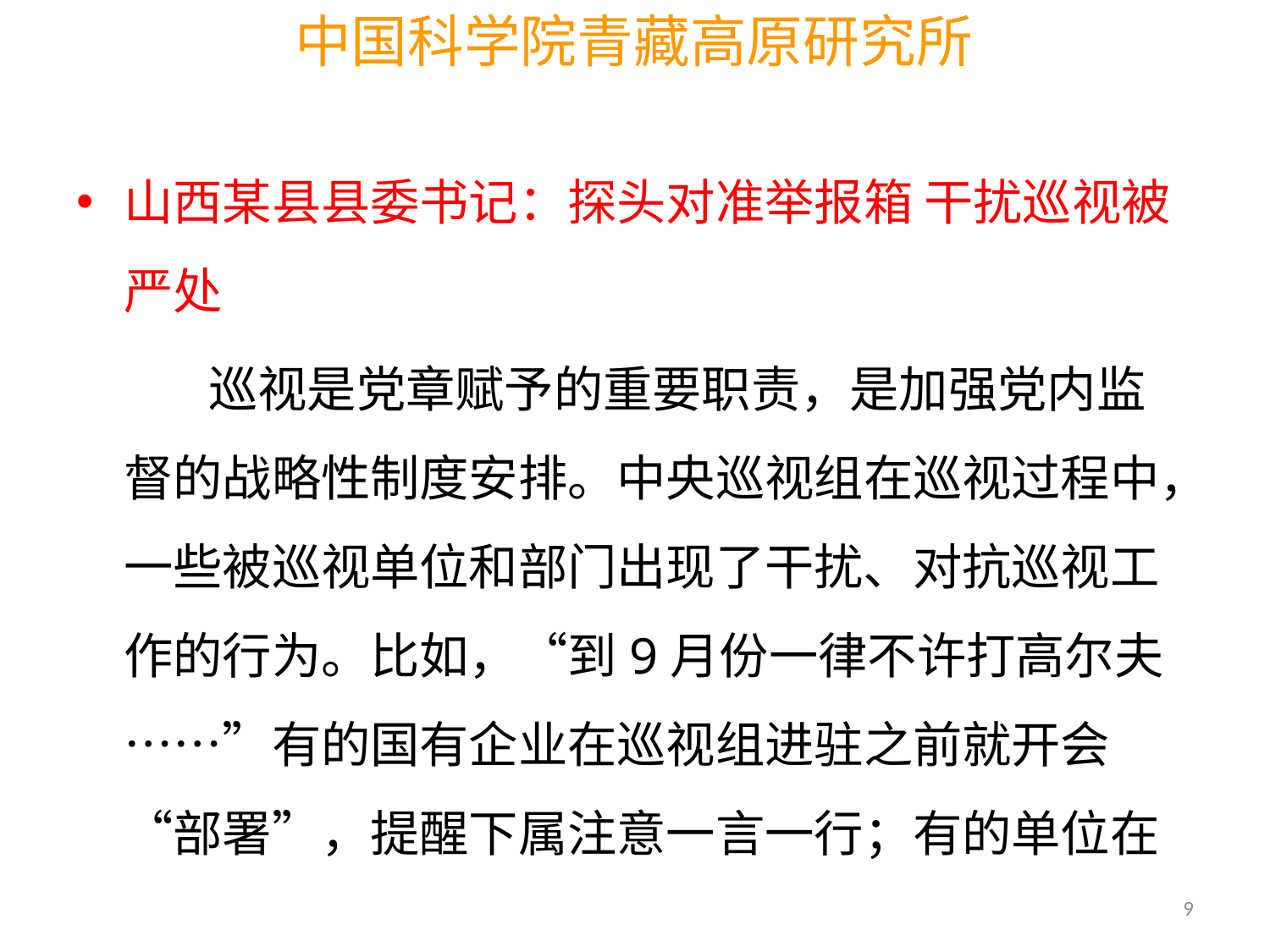

山西某县县委书记：探头对准举报箱 干扰巡视被严处
  　　巡视是党章赋予的重要职责，是加强党内监督的战略性制度安排。中央巡视组在巡视过程中，一些被巡视单位和部门出现了干扰、对抗巡视工作的行为。比如，“到9月份一律不许打高尔夫……”有的国有企业在巡视组进驻之前就开会“部署”，提醒下属注意一言一行；有的单位在
9